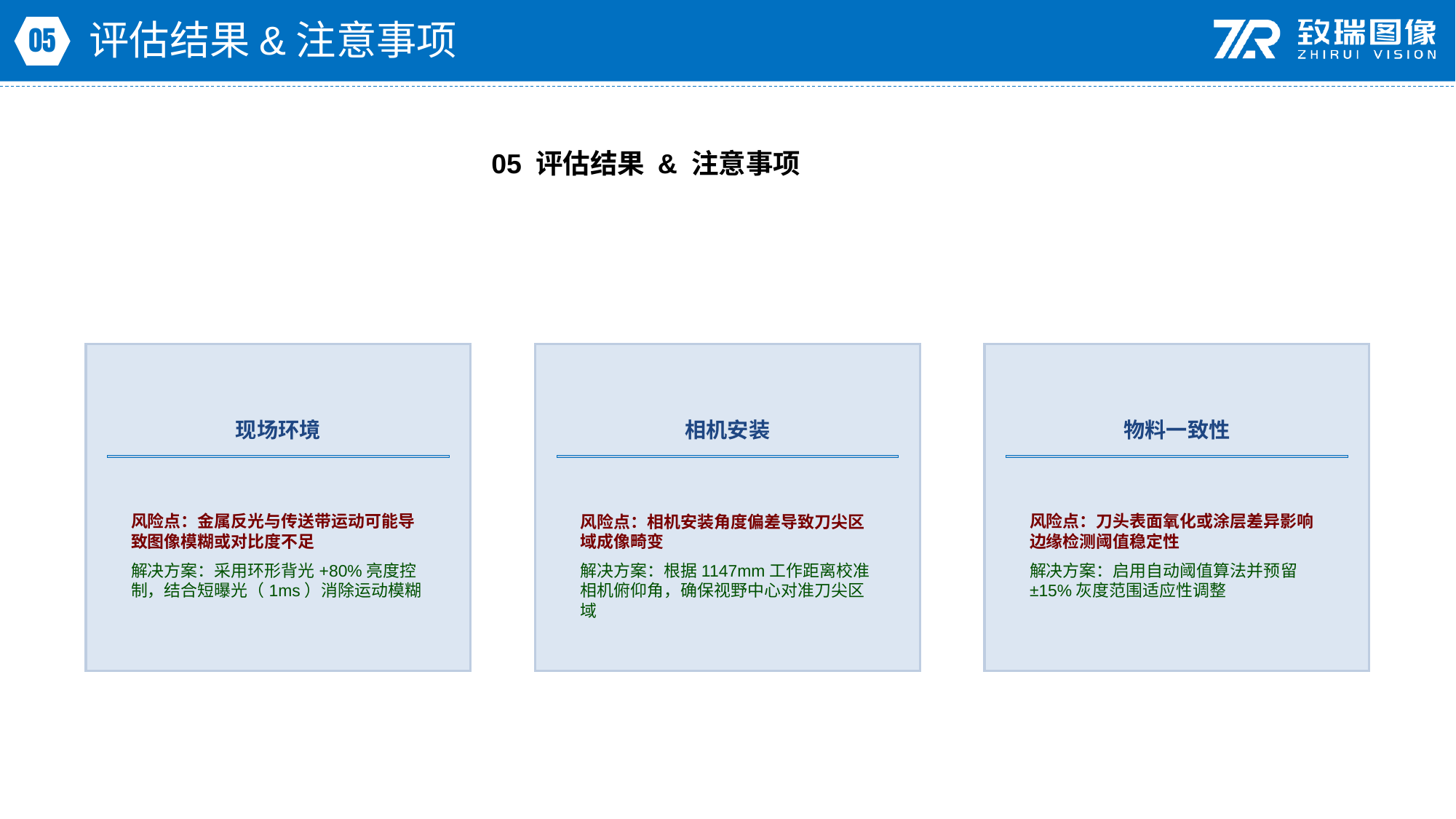

评估结果&注意事项
05

05 评估结果 & 注意事项

现场环境

相机安装

物料一致性

风险点：金属反光与传送带运动可能导致图像模糊或对比度不足
解决方案：采用环形背光+80%亮度控制，结合短曝光（1ms）消除运动模糊

风险点：相机安装角度偏差导致刀尖区域成像畸变
解决方案：根据1147mm工作距离校准相机俯仰角，确保视野中心对准刀尖区域

风险点：刀头表面氧化或涂层差异影响边缘检测阈值稳定性
解决方案：启用自动阈值算法并预留±15%灰度范围适应性调整